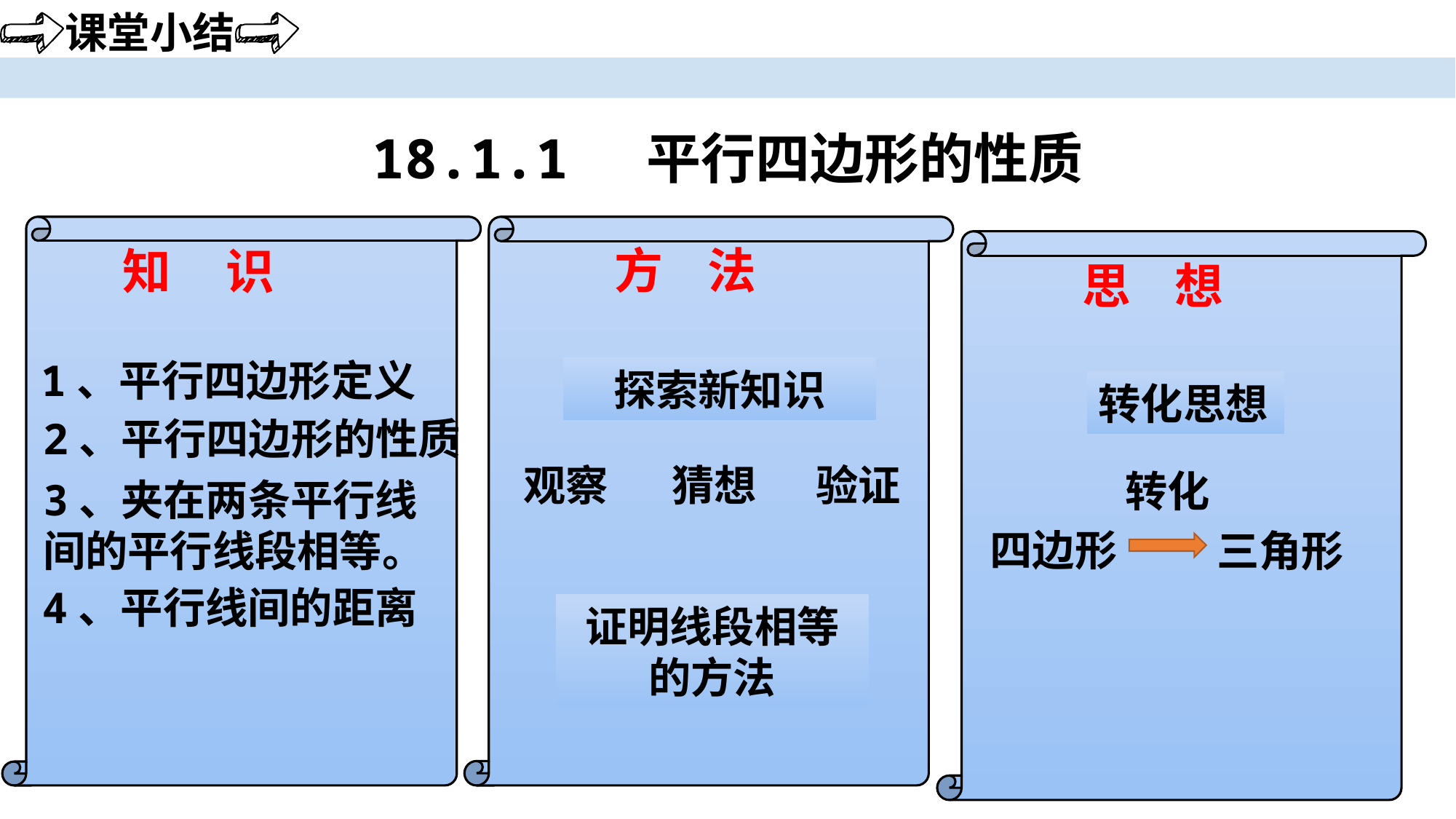

课堂小结

18.1.1  平行四边形的性质

知     识
1、平行四边形定义
2、平行四边形的性质
3、夹在两条平行线 间的平行线段相等。
4、平行线间的距离

方    法
探索新知识
猜想
观察
验证
证明线段相等的方法

思    想
转化思想
转化
四边形
三角形